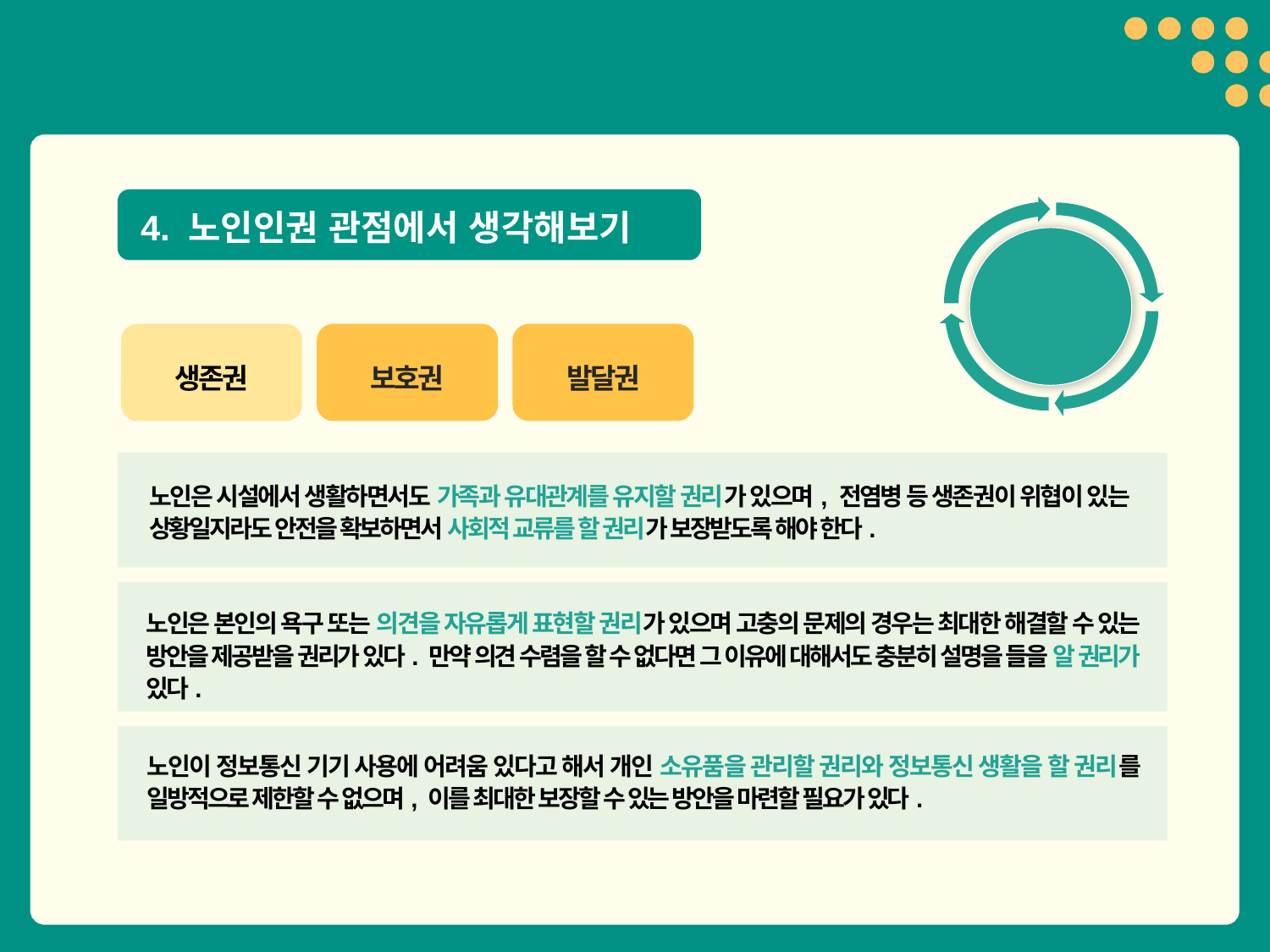

4. 노인인권 관점에서 생각해보기

인권 관점

생존권
보호권
발달권
노인은 시설에서 생활하면서도 가족과 유대관계를 유지할 권리가 있으며, 전염병 등 생존권이 위협이 있는 상황일지라도 안전을 확보하면서 사회적 교류를 할 권리가 보장받도록 해야 한다.
노인은 본인의 욕구 또는 의견을 자유롭게 표현할 권리가 있으며 고충의 문제의 경우는 최대한 해결할 수 있는 방안을 제공받을 권리가 있다. 만약 의견 수렴을 할 수 없다면 그 이유에 대해서도 충분히 설명을 들을 알 권리가 있다.
노인이 정보통신 기기 사용에 어려움 있다고 해서 개인 소유품을 관리할 권리와 정보통신 생활을 할 권리를 일방적으로 제한할 수 없으며, 이를 최대한 보장할 수 있는 방안을 마련할 필요가 있다.
26